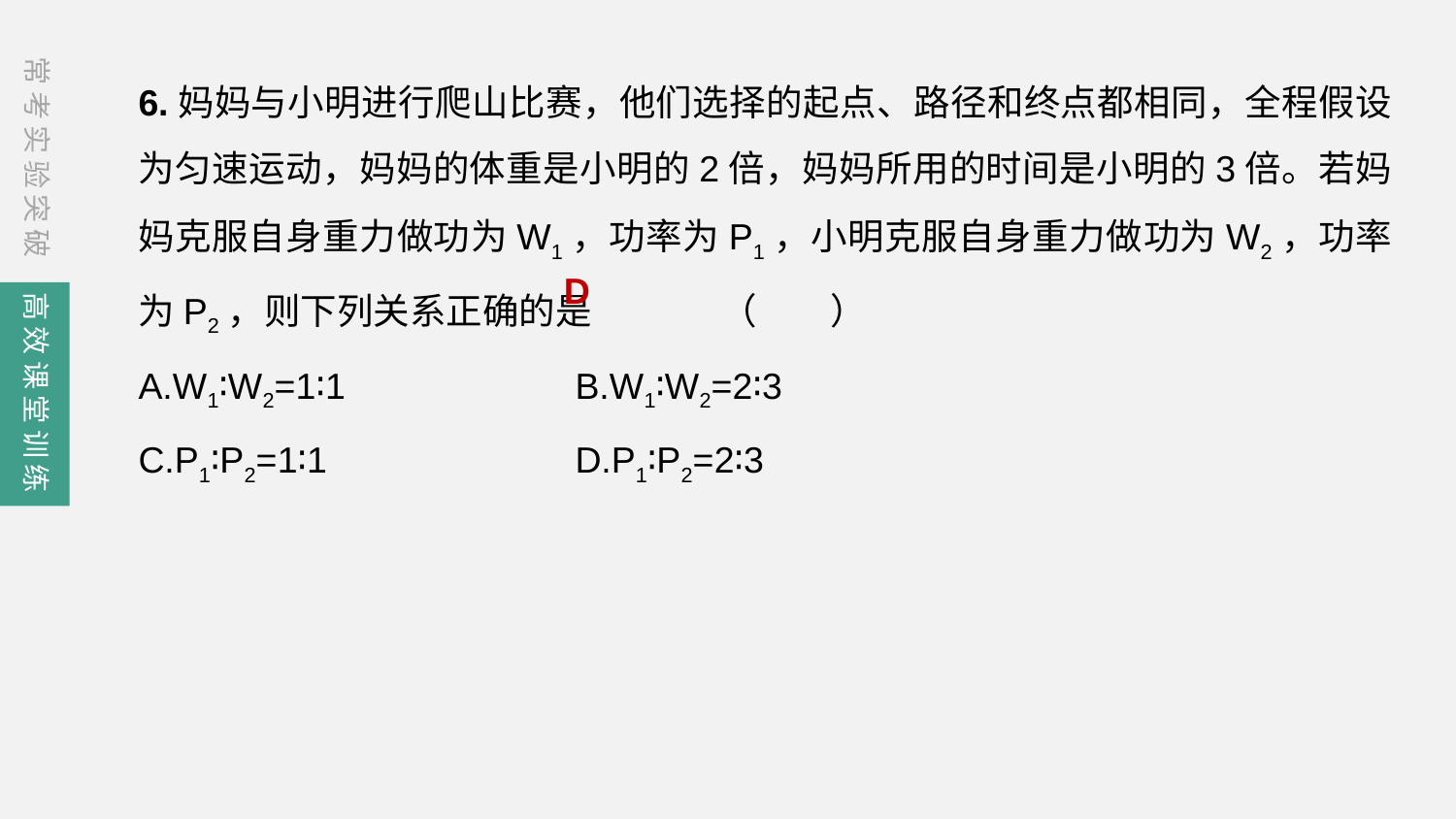

常考实验突破
6.妈妈与小明进行爬山比赛，他们选择的起点、路径和终点都相同，全程假设为匀速运动，妈妈的体重是小明的2倍，妈妈所用的时间是小明的3倍。若妈妈克服自身重力做功为W1，功率为P1，小明克服自身重力做功为W2，功率为P2，则下列关系正确的是	（　　）
A.W1∶W2=1∶1		B.W1∶W2=2∶3
C.P1∶P2=1∶1		D.P1∶P2=2∶3
D
高效课堂训练